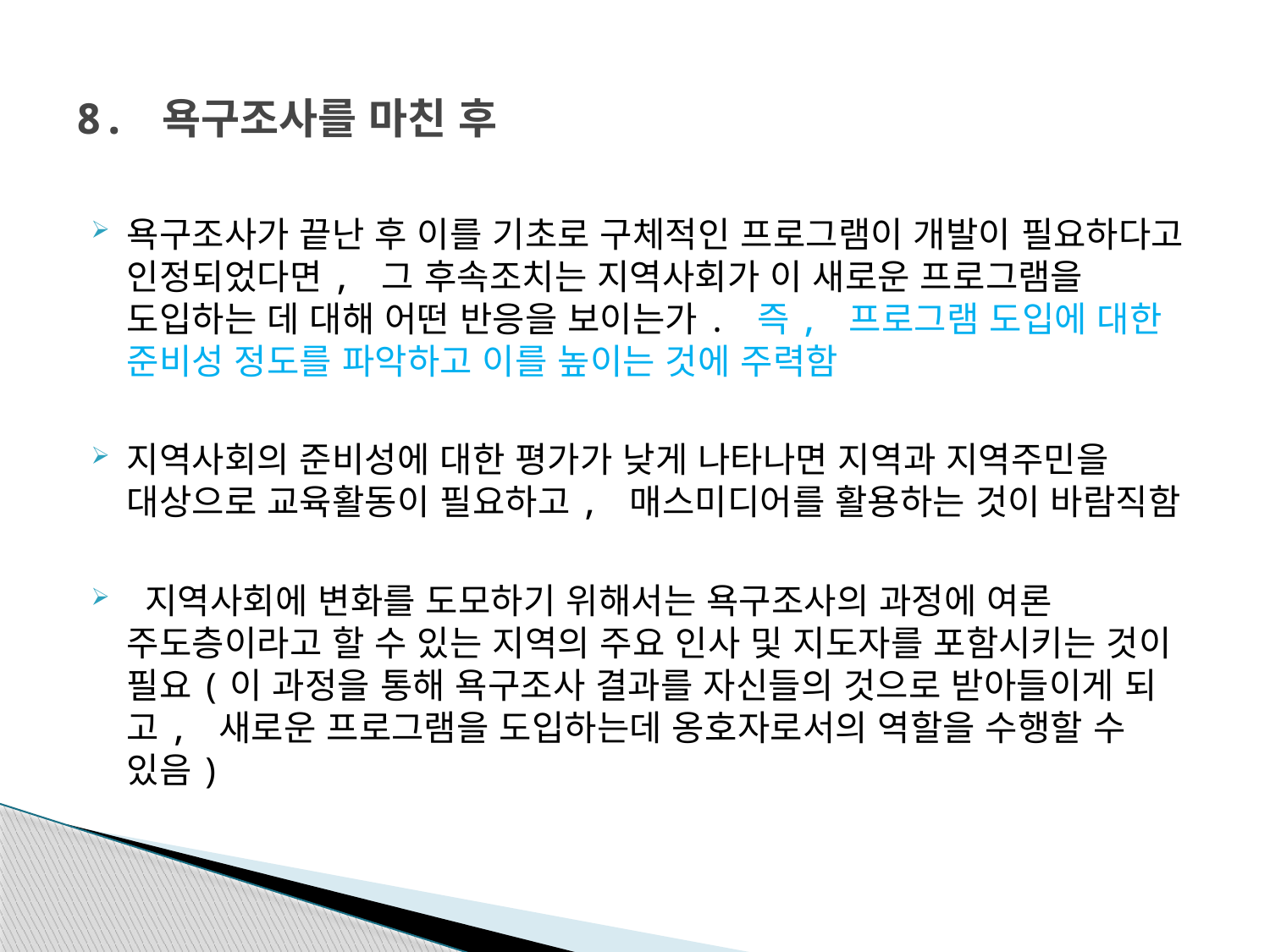

# 8. 욕구조사를 마친 후
욕구조사가 끝난 후 이를 기초로 구체적인 프로그램이 개발이 필요하다고 인정되었다면, 그 후속조치는 지역사회가 이 새로운 프로그램을 도입하는 데 대해 어떤 반응을 보이는가. 즉, 프로그램 도입에 대한 준비성 정도를 파악하고 이를 높이는 것에 주력함

지역사회의 준비성에 대한 평가가 낮게 나타나면 지역과 지역주민을 대상으로 교육활동이 필요하고, 매스미디어를 활용하는 것이 바람직함

 지역사회에 변화를 도모하기 위해서는 욕구조사의 과정에 여론 주도층이라고 할 수 있는 지역의 주요 인사 및 지도자를 포함시키는 것이 필요(이 과정을 통해 욕구조사 결과를 자신들의 것으로 받아들이게 되고, 새로운 프로그램을 도입하는데 옹호자로서의 역할을 수행할 수 있음)